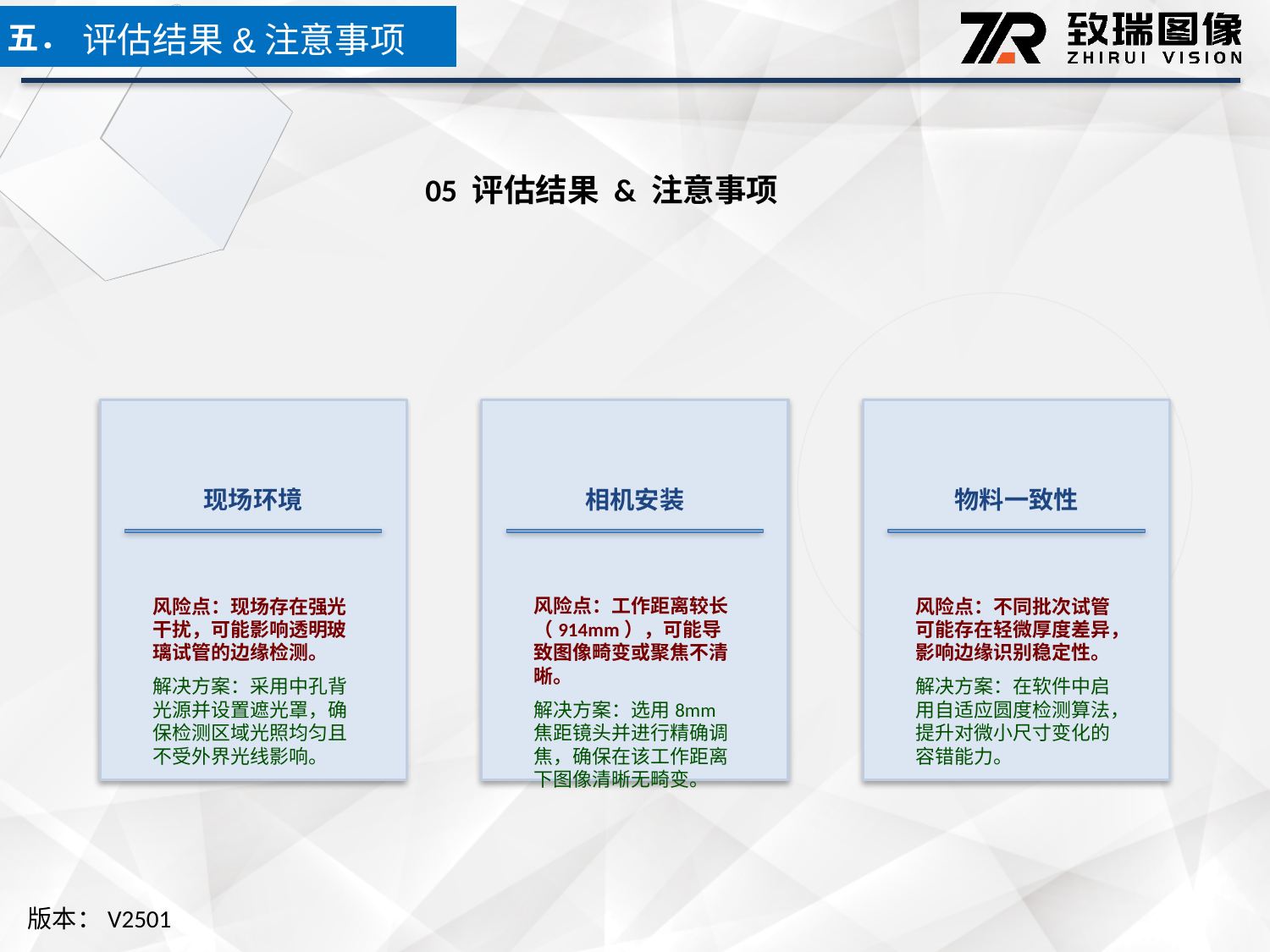

五．
评估结果&注意事项

05 评估结果 & 注意事项

现场环境

相机安装

物料一致性

风险点：现场存在强光干扰，可能影响透明玻璃试管的边缘检测。
解决方案：采用中孔背光源并设置遮光罩，确保检测区域光照均匀且不受外界光线影响。

风险点：工作距离较长（914mm），可能导致图像畸变或聚焦不清晰。
解决方案：选用8mm焦距镜头并进行精确调焦，确保在该工作距离下图像清晰无畸变。

风险点：不同批次试管可能存在轻微厚度差异，影响边缘识别稳定性。
解决方案：在软件中启用自适应圆度检测算法，提升对微小尺寸变化的容错能力。